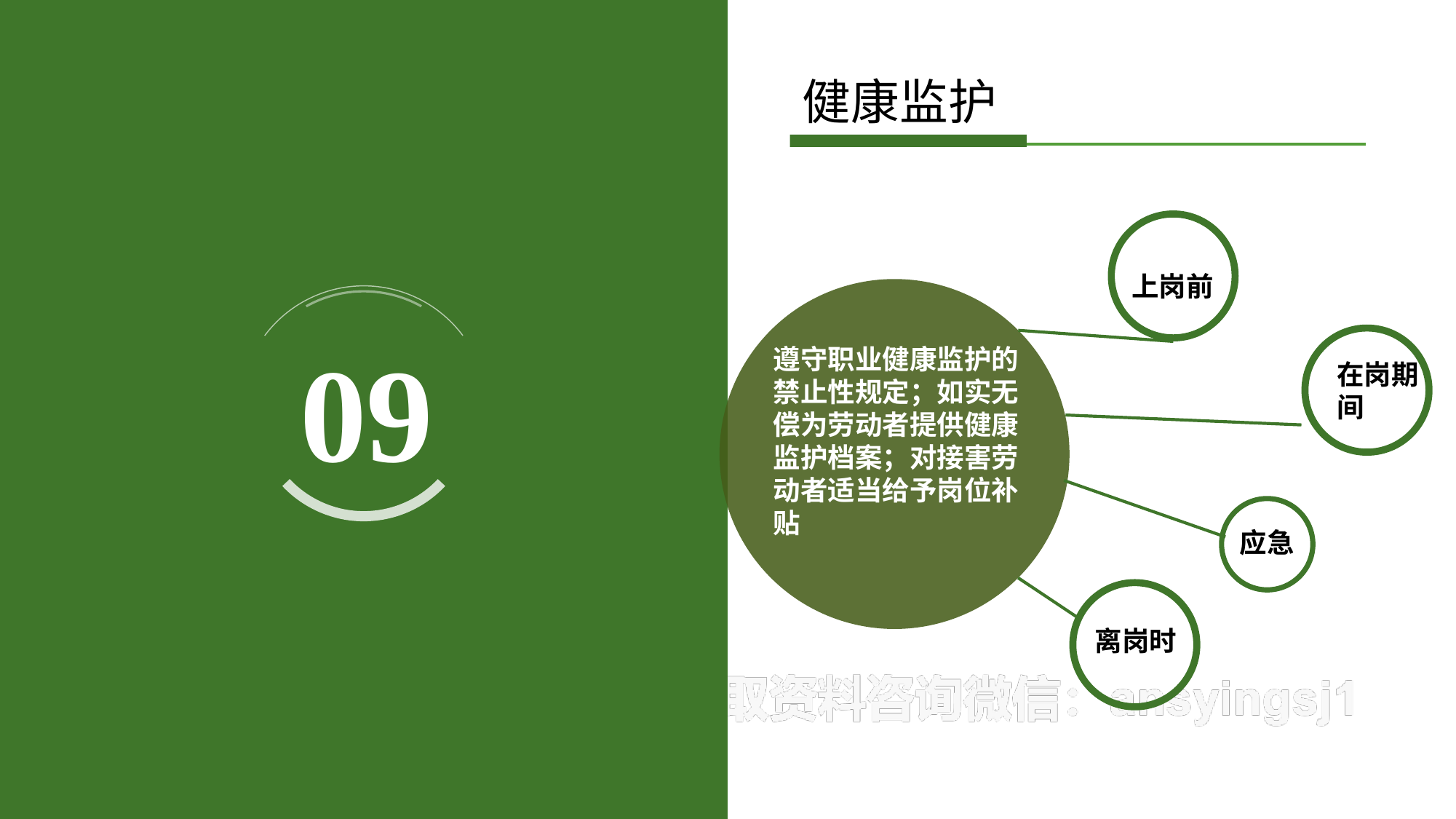

健康监护

上岗前

09

遵守职业健康监护的禁止性规定；如实无偿为劳动者提供健康监护档案；对接害劳动者适当给予岗位补贴

在岗期间

应急

离岗时